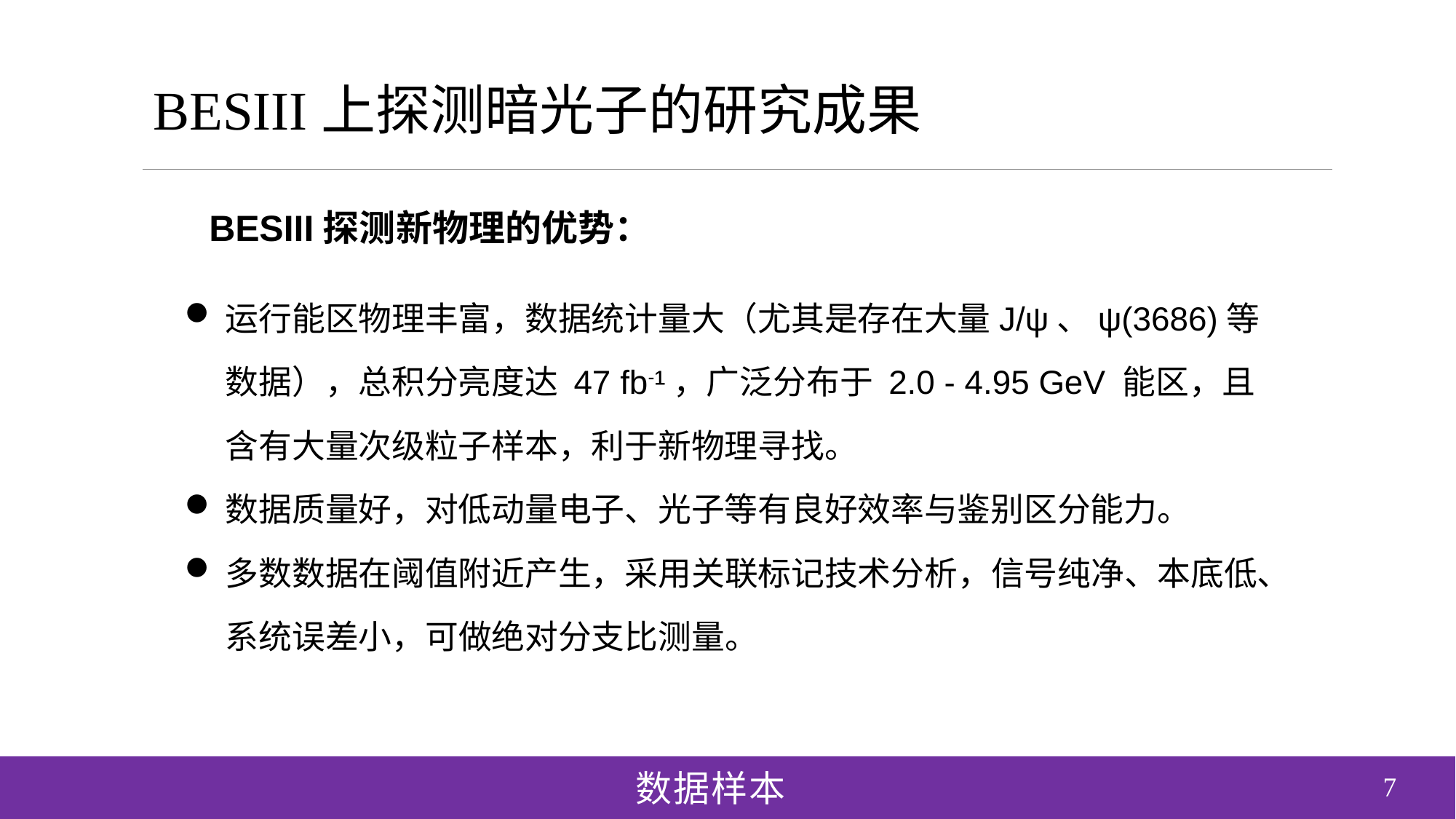

BESIII上探测暗光子的研究成果

BESIII探测新物理的优势：
运行能区物理丰富，数据统计量大（尤其是存在大量J/ψ、ψ(3686)等数据），总积分亮度达 47 fb-¹，广泛分布于 2.0 - 4.95 GeV 能区，且含有大量次级粒子样本，利于新物理寻找。
数据质量好，对低动量电子、光子等有良好效率与鉴别区分能力。
多数数据在阈值附近产生，采用关联标记技术分析，信号纯净、本底低、系统误差小，可做绝对分支比测量。

数据样本

7